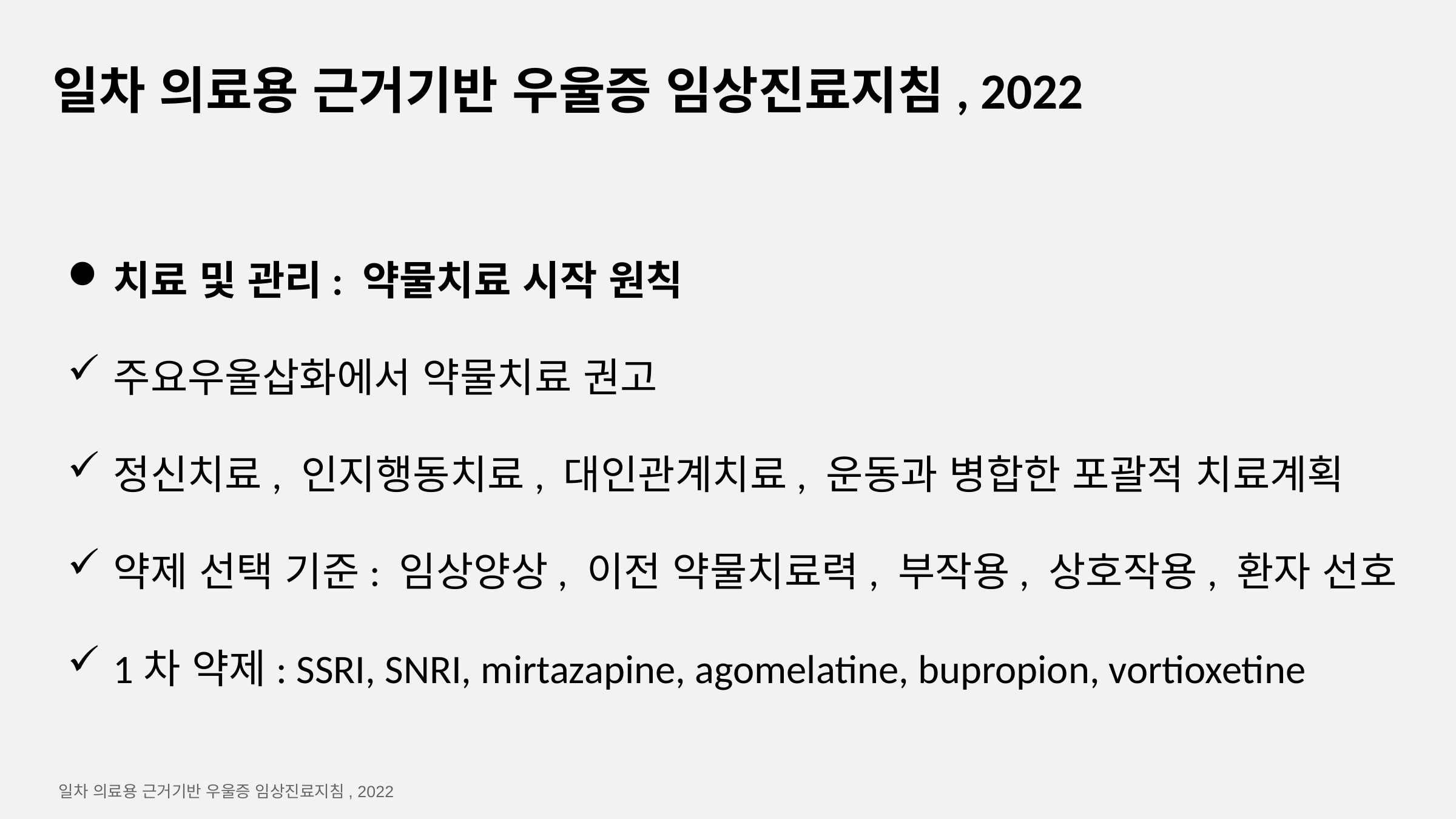

일차 의료용 근거기반 우울증 임상진료지침, 2022
치료 및 관리: 약물치료 시작 원칙
주요우울삽화에서 약물치료 권고
정신치료, 인지행동치료, 대인관계치료, 운동과 병합한 포괄적 치료계획
약제 선택 기준: 임상양상, 이전 약물치료력, 부작용, 상호작용, 환자 선호
1차 약제: SSRI, SNRI, mirtazapine, agomelatine, bupropion, vortioxetine
일차 의료용 근거기반 우울증 임상진료지침, 2022